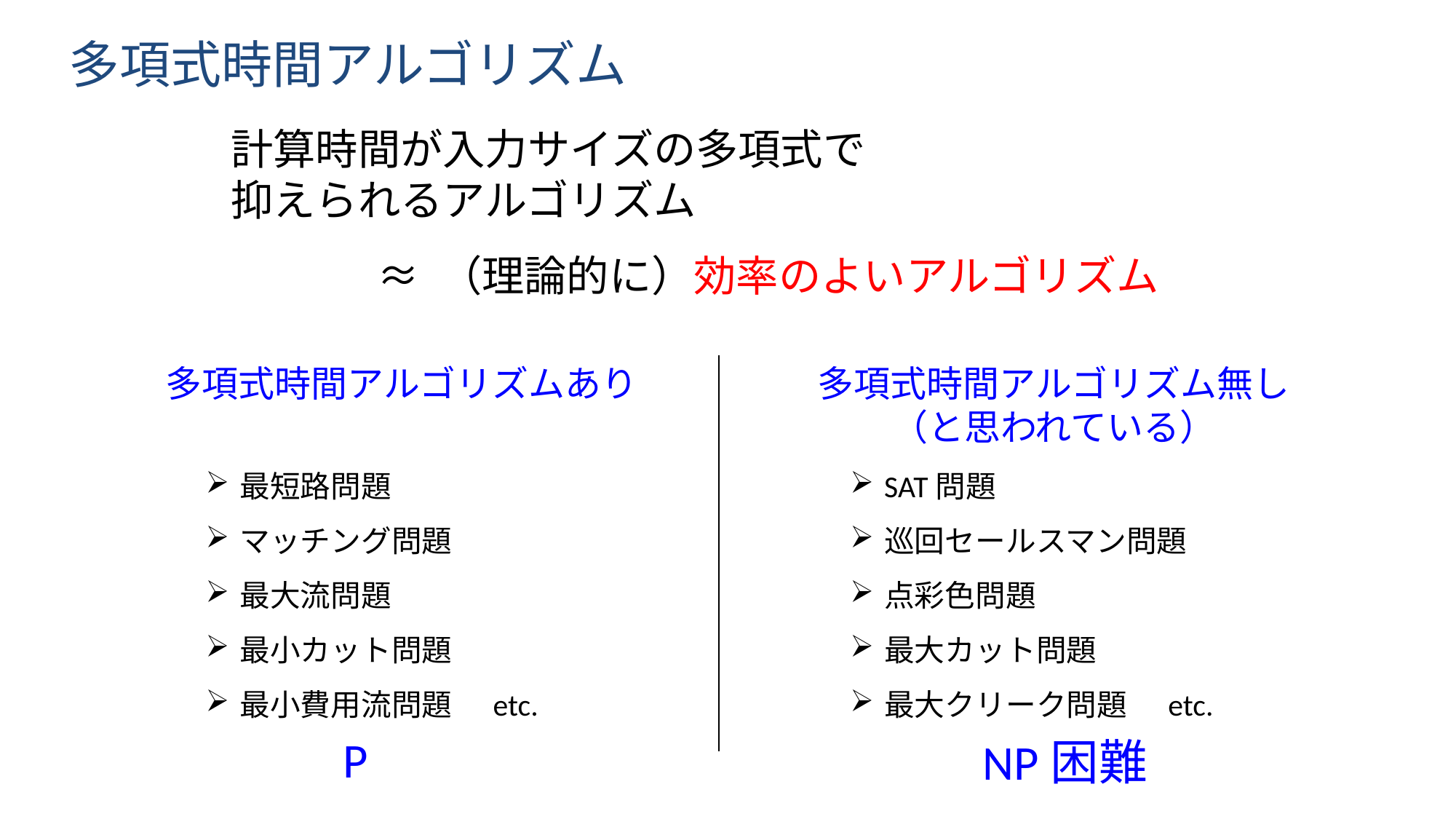

# 多項式時間アルゴリズム
計算時間が入力サイズの多項式で
抑えられるアルゴリズム
≈ （理論的に）効率のよいアルゴリズム
多項式時間アルゴリズムあり
多項式時間アルゴリズム無し
（と思われている）
SAT問題
巡回セールスマン問題
点彩色問題
最大カット問題
最大クリーク問題     etc.
最短路問題
マッチング問題
最大流問題
最小カット問題
最小費用流問題     etc.
P
NP困難